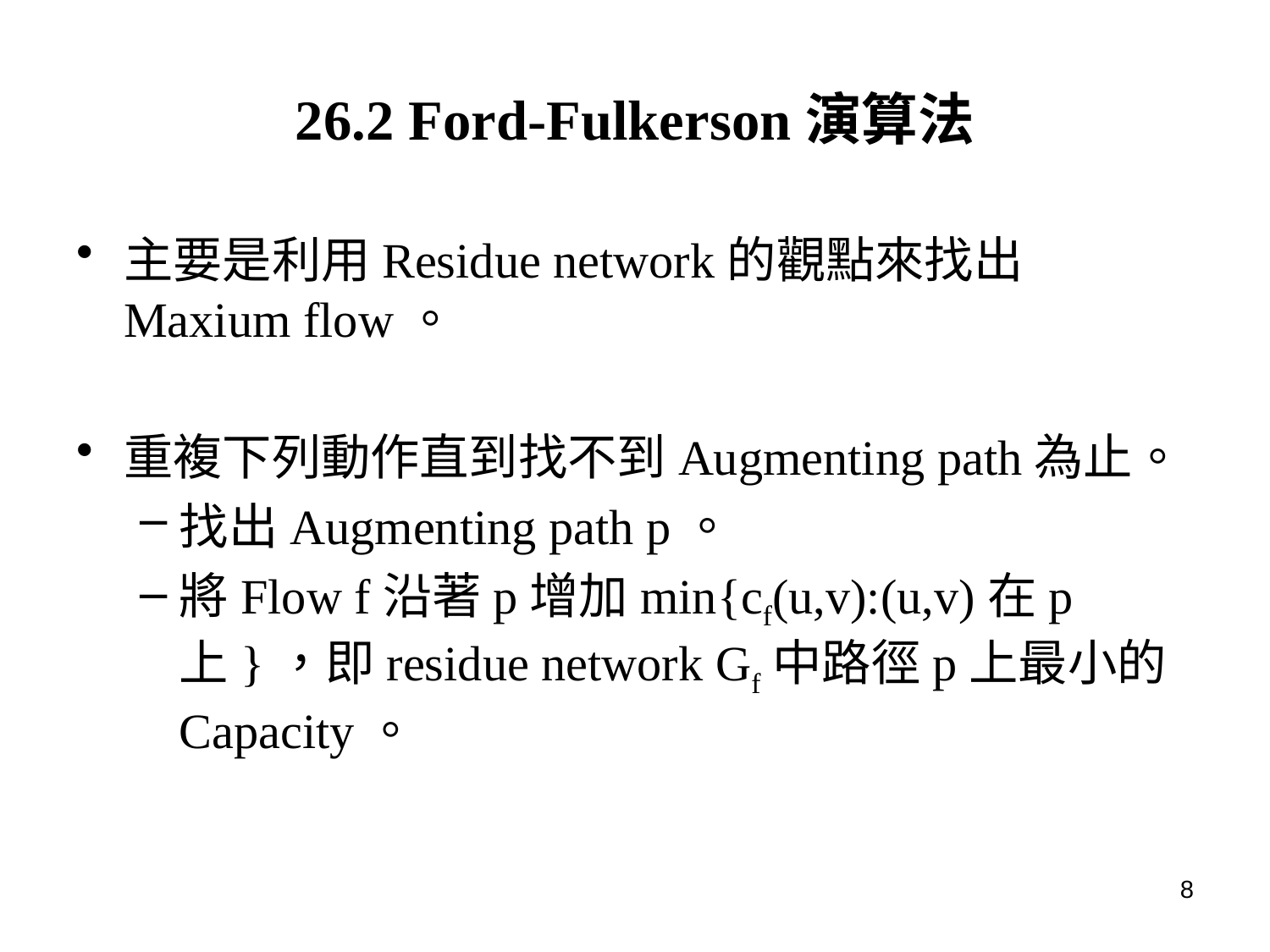

# 26.2 Ford-Fulkerson演算法
主要是利用Residue network的觀點來找出Maxium flow。

重複下列動作直到找不到Augmenting path為止。
找出Augmenting path p。
將Flow f沿著p增加min{cf(u,v):(u,v)在p上}，即residue network Gf中路徑p上最小的Capacity。
8